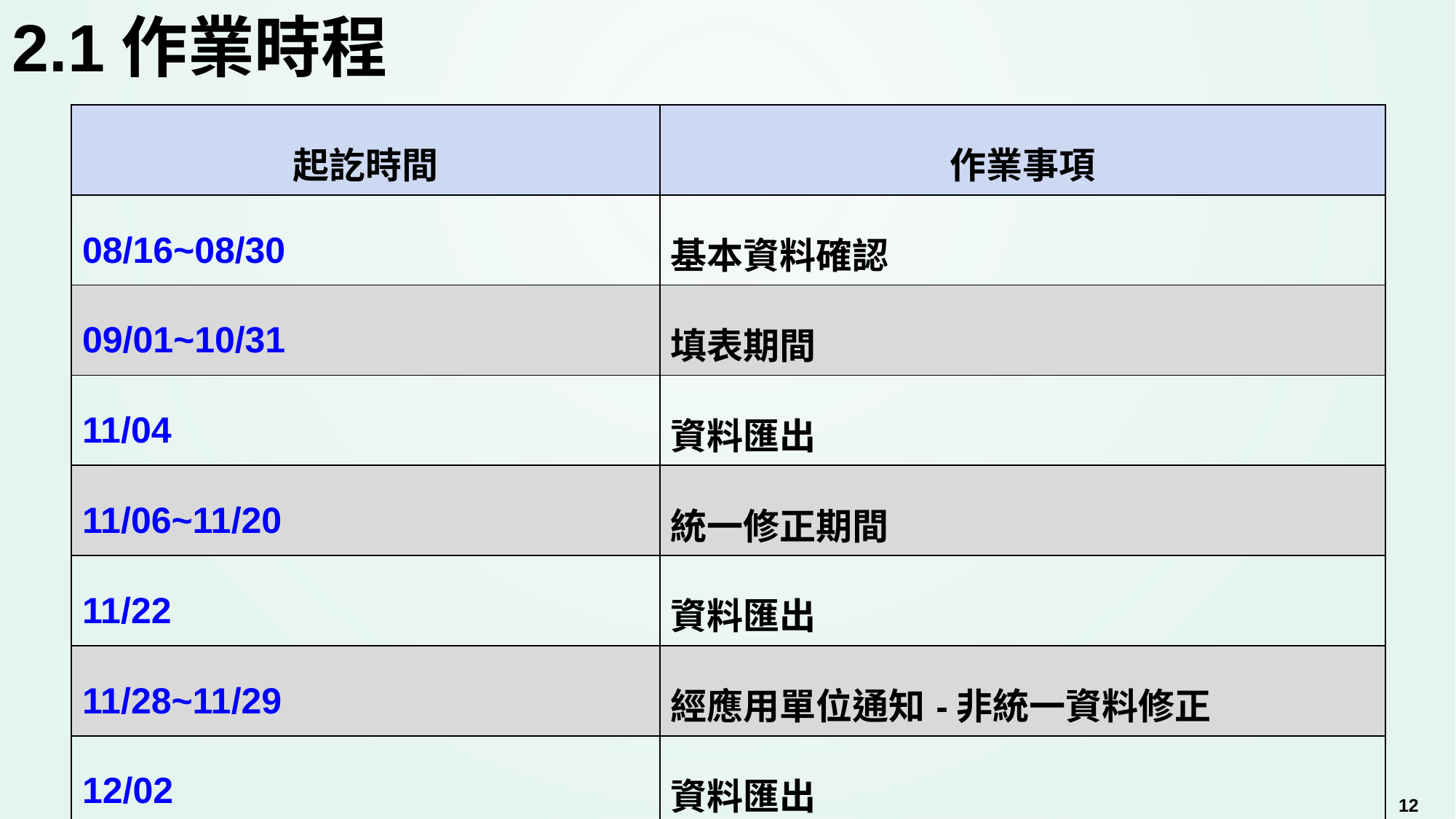

# 2.1作業時程
| 起訖時間 | 作業事項 |
| --- | --- |
| 08/16~08/30 | 基本資料確認 |
| 09/01~10/31 | 填表期間 |
| 11/04 | 資料匯出 |
| 11/06~11/20 | 統一修正期間 |
| 11/22 | 資料匯出 |
| 11/28~11/29 | 經應用單位通知-非統一資料修正 |
| 12/02 | 資料匯出 |
| 12/02~12/31 | 檢核表報部 |